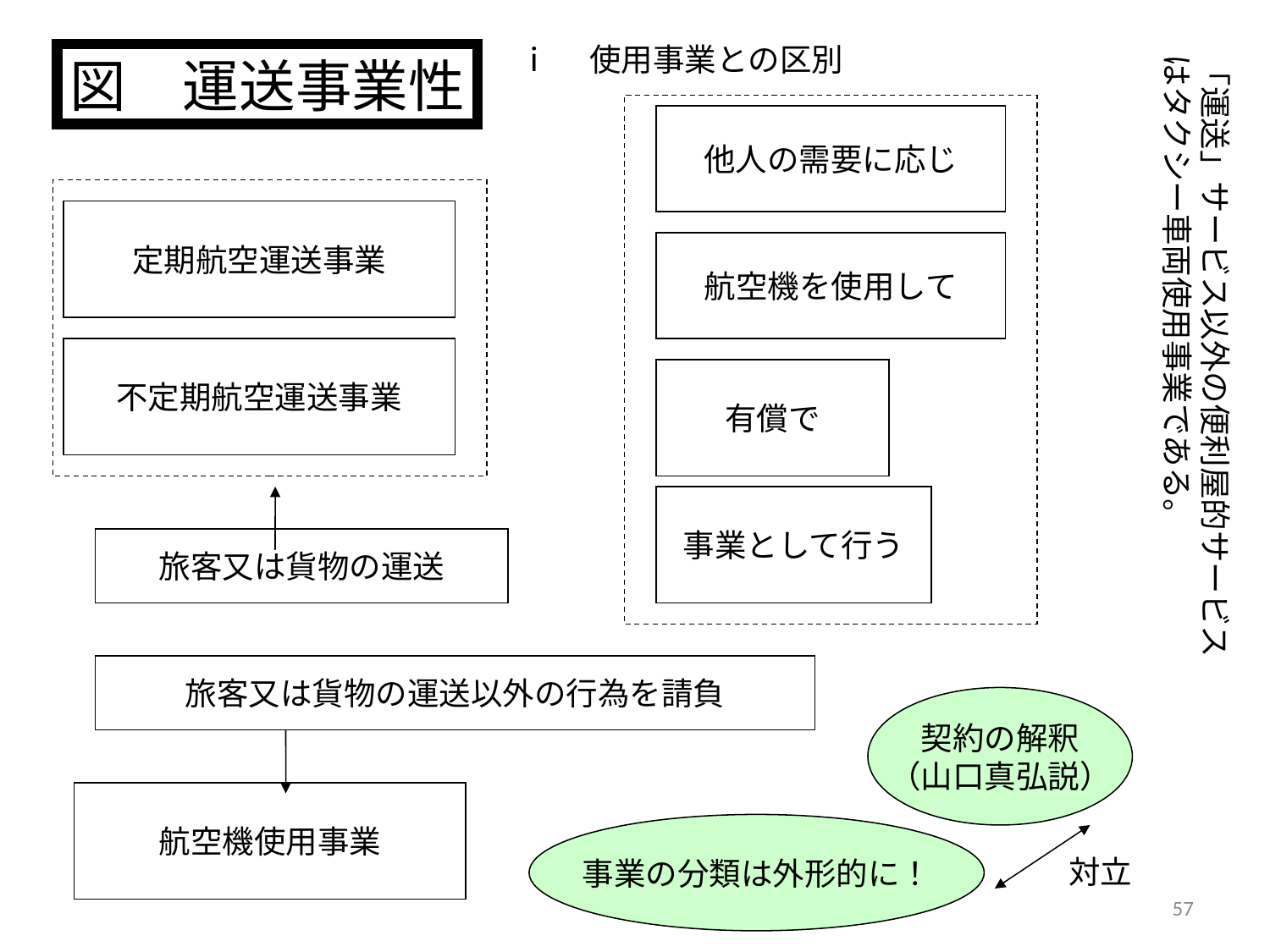

ⅰ　使用事業との区別
「運送」サービス以外の便利屋的サービス
はタクシー車両使用事業である。
図　運送事業性

他人の需要に応じ

定期航空運送事業
航空機を使用して
不定期航空運送事業
有償で

事業として行う
旅客又は貨物の運送
旅客又は貨物の運送以外の行為を請負
契約の解釈
（山口真弘説）

航空機使用事業
事業の分類は外形的に！

対立
57